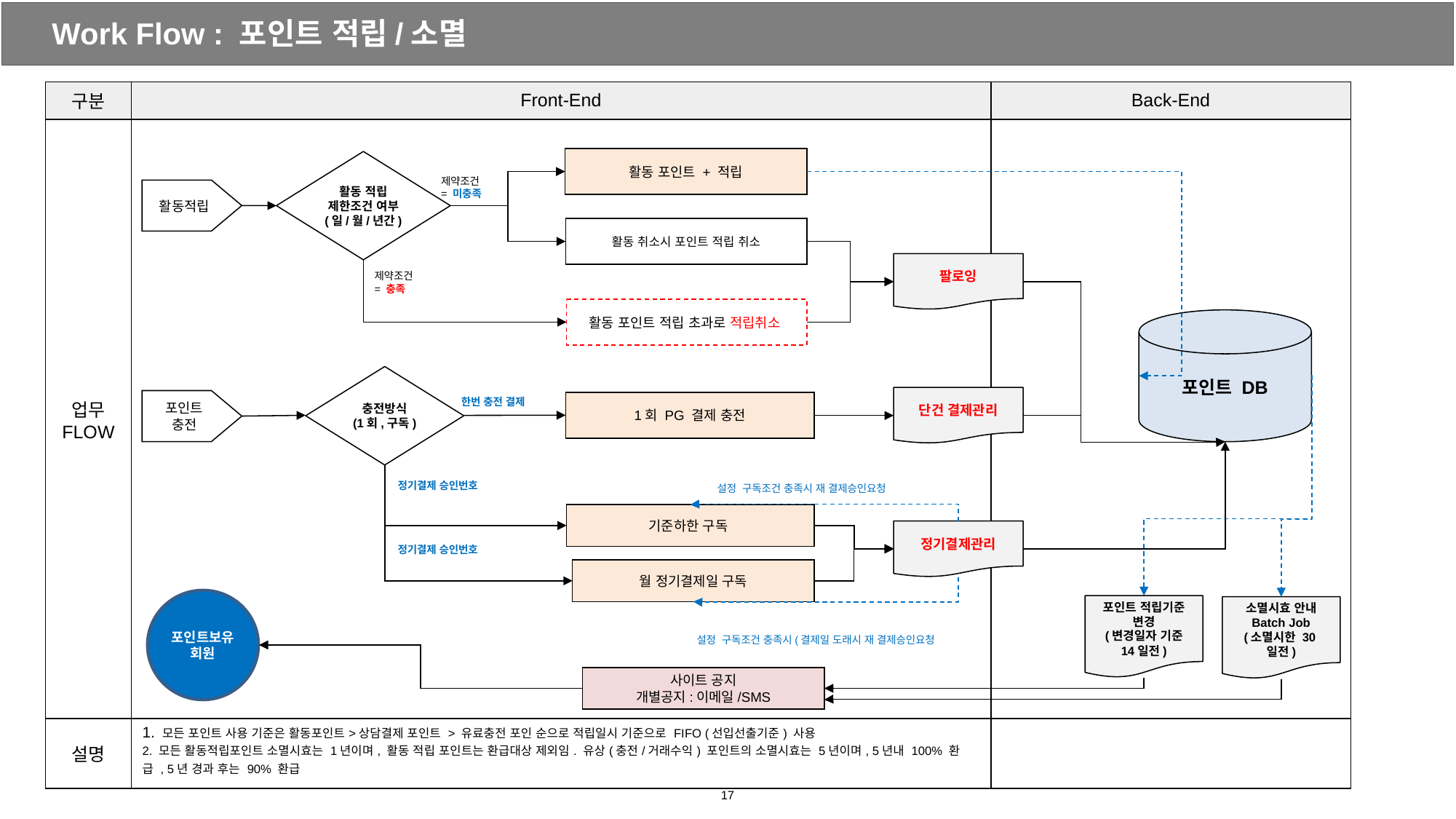

Work Flow : 포인트 적립/소멸
| 구분 | Front-End | Back-End |
| --- | --- | --- |
| 업무 FLOW |  |  |
| 설명 | 1. 모든 포인트 사용 기준은 활동포인트>상담결제 포인트 > 유료충전 포인 순으로 적립일시 기준으로 FIFO (선입선출기준) 사용 2. 모든 활동적립포인트 소멸시효는 1년이며, 활동 적립 포인트는 환급대상 제외임. 유상(충전/거래수익) 포인트의 소멸시효는 5년이며, 5년내 100% 환급 , 5년 경과 후는 90% 환급 |  |
활동 포인트 + 적립
활동 적립
제한조건 여부
(일/월/년간)
제약조건
= 미충족
활동적립
활동 취소시 포인트 적립 취소
팔로잉
제약조건
= 충족
활동 포인트 적립 초과로 적립취소
포인트 DB
충전방식
(1회,구독)
단건 결제관리
한번 충전 결제
포인트 충전
1회 PG 결제 충전
정기결제 승인번호
설정  구독조건 충족시 재 결제승인요청
기준하한 구독
정기결제관리
정기결제 승인번호
월 정기결제일 구독
포인트보유 회원
포인트 적립기준 변경
(변경일자 기준 14일전)
소멸시효 안내 Batch Job
(소멸시한 30일전)
설정  구독조건 충족시(결제일 도래시 재 결제승인요청
사이트 공지
개별공지:이메일/SMS
17